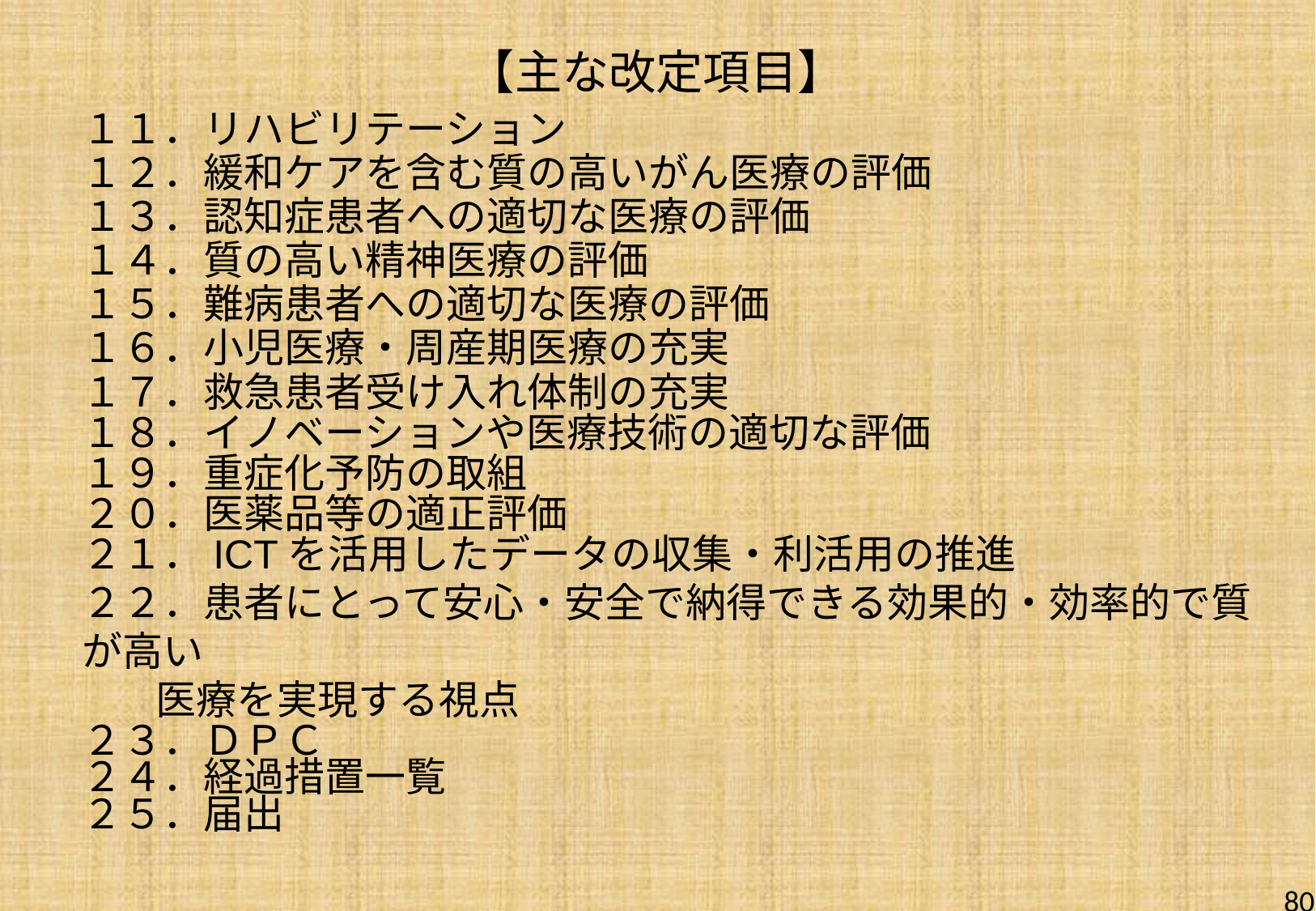

# 【主な改定項目】
１１．リハビリテーション
１２．緩和ケアを含む質の高いがん医療の評価
１３．認知症患者への適切な医療の評価
１４．質の高い精神医療の評価
１５．難病患者への適切な医療の評価
１６．小児医療・周産期医療の充実
１７．救急患者受け入れ体制の充実
１８．イノベーションや医療技術の適切な評価
１９．重症化予防の取組
２０．医薬品等の適正評価
２１．ICTを活用したデータの収集・利活用の推進
２２．患者にとって安心・安全で納得できる効果的・効率的で質が高い
       医療を実現する視点
２３．ＤＰＣ
２４．経過措置一覧
２５．届出
80